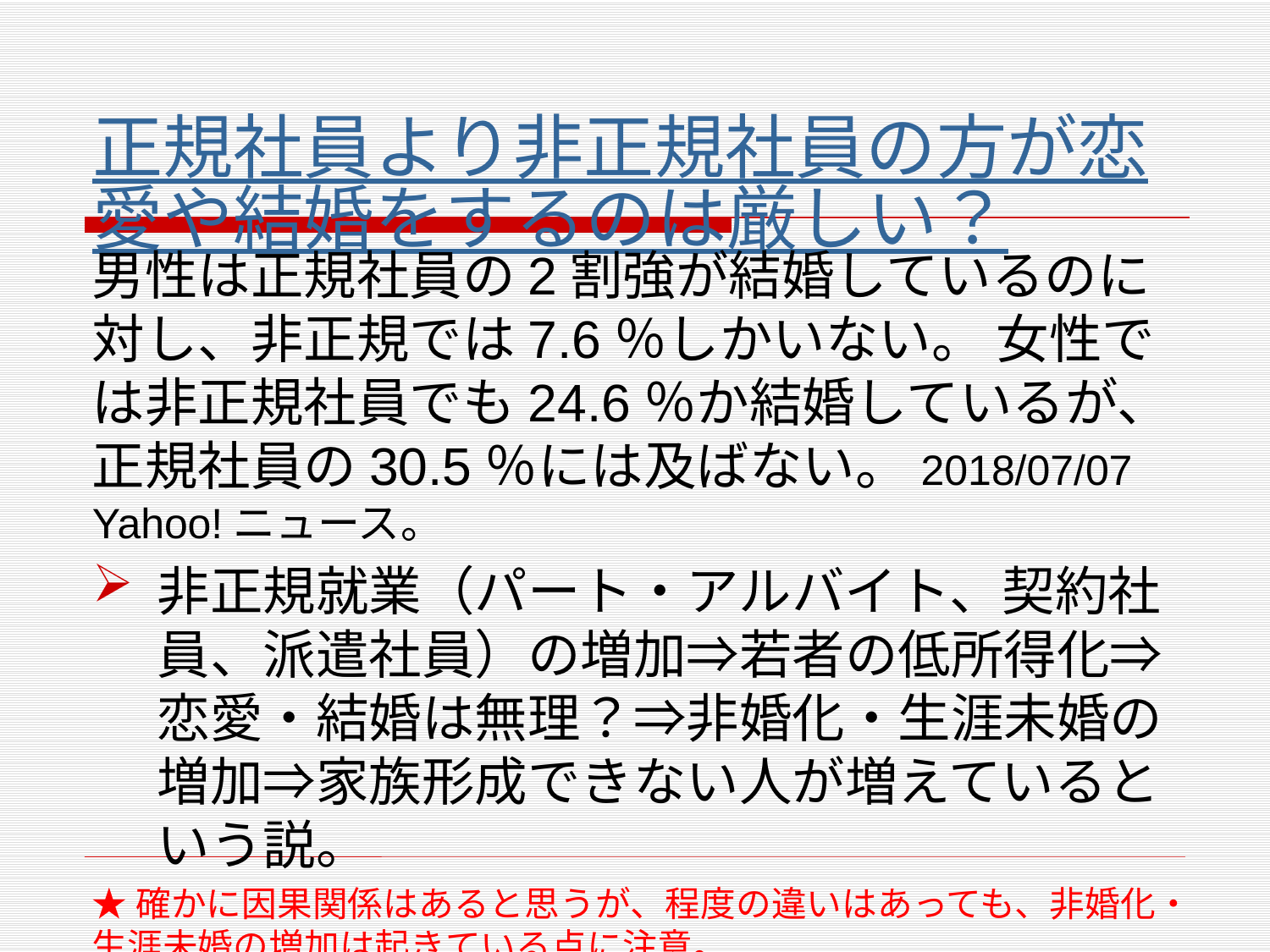

# 正規社員より非正規社員の方が恋愛や結婚をするのは厳しい？
男性は正規社員の2割強が結婚しているのに対し、非正規では7.6％しかいない。 女性では非正規社員でも24.6％か結婚しているが、正規社員の30.5％には及ばない。2018/07/07　Yahoo!ニュース。
非正規就業（パート・アルバイト、契約社員、派遣社員）の増加⇒若者の低所得化⇒恋愛・結婚は無理？⇒非婚化・生涯未婚の増加⇒家族形成できない人が増えているという説。
★確かに因果関係はあると思うが、程度の違いはあっても、非婚化・生涯未婚の増加は起きている点に注意。